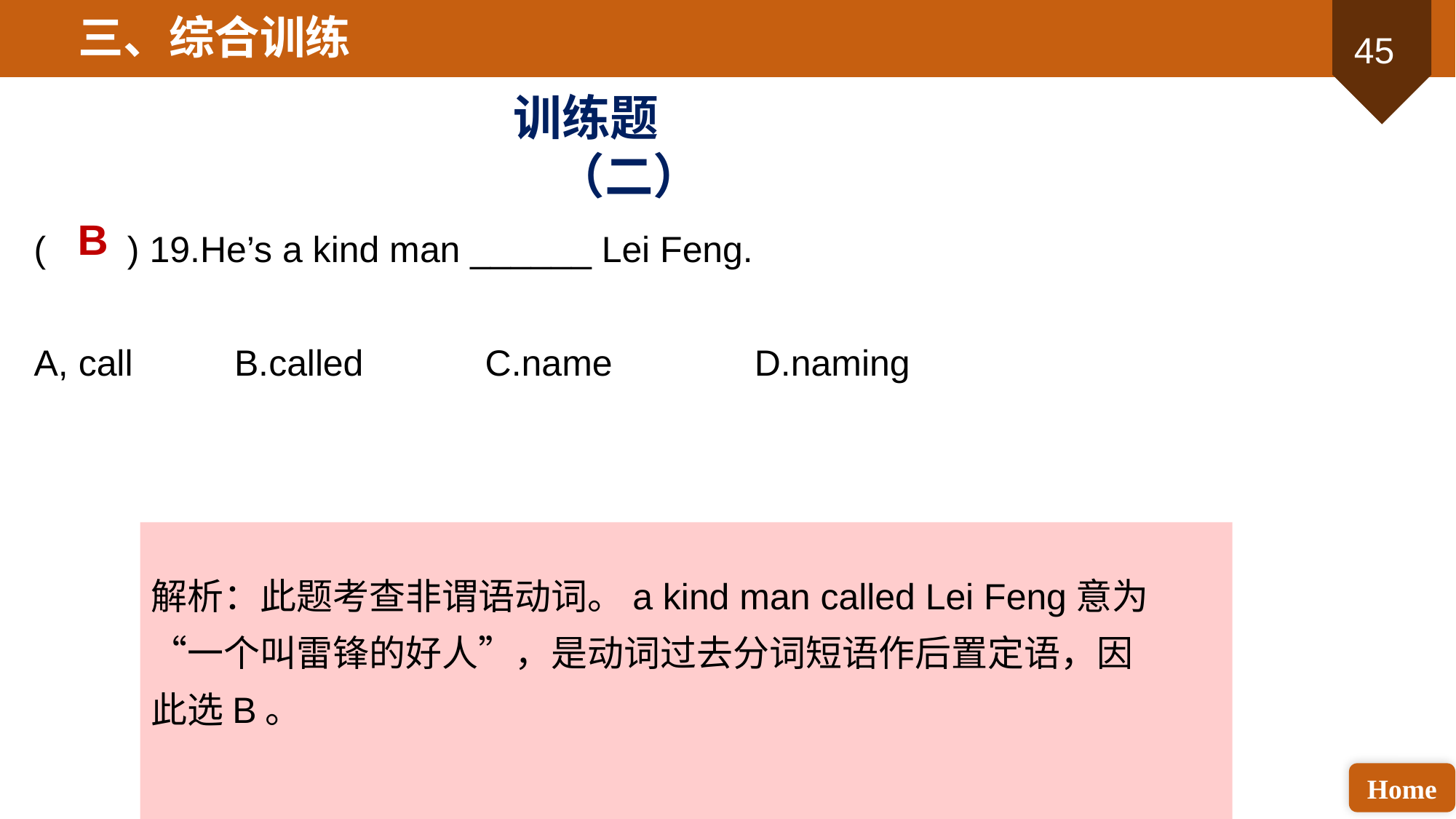

三、综合训练
训练题（二）
B
(        ) 19.He’s a kind man ______ Lei Feng.

A, call          B.called            C.name              D.naming

解析：此题考查非谓语动词。a kind man called Lei Feng意为“一个叫雷锋的好人”，是动词过去分词短语作后置定语，因此选B。